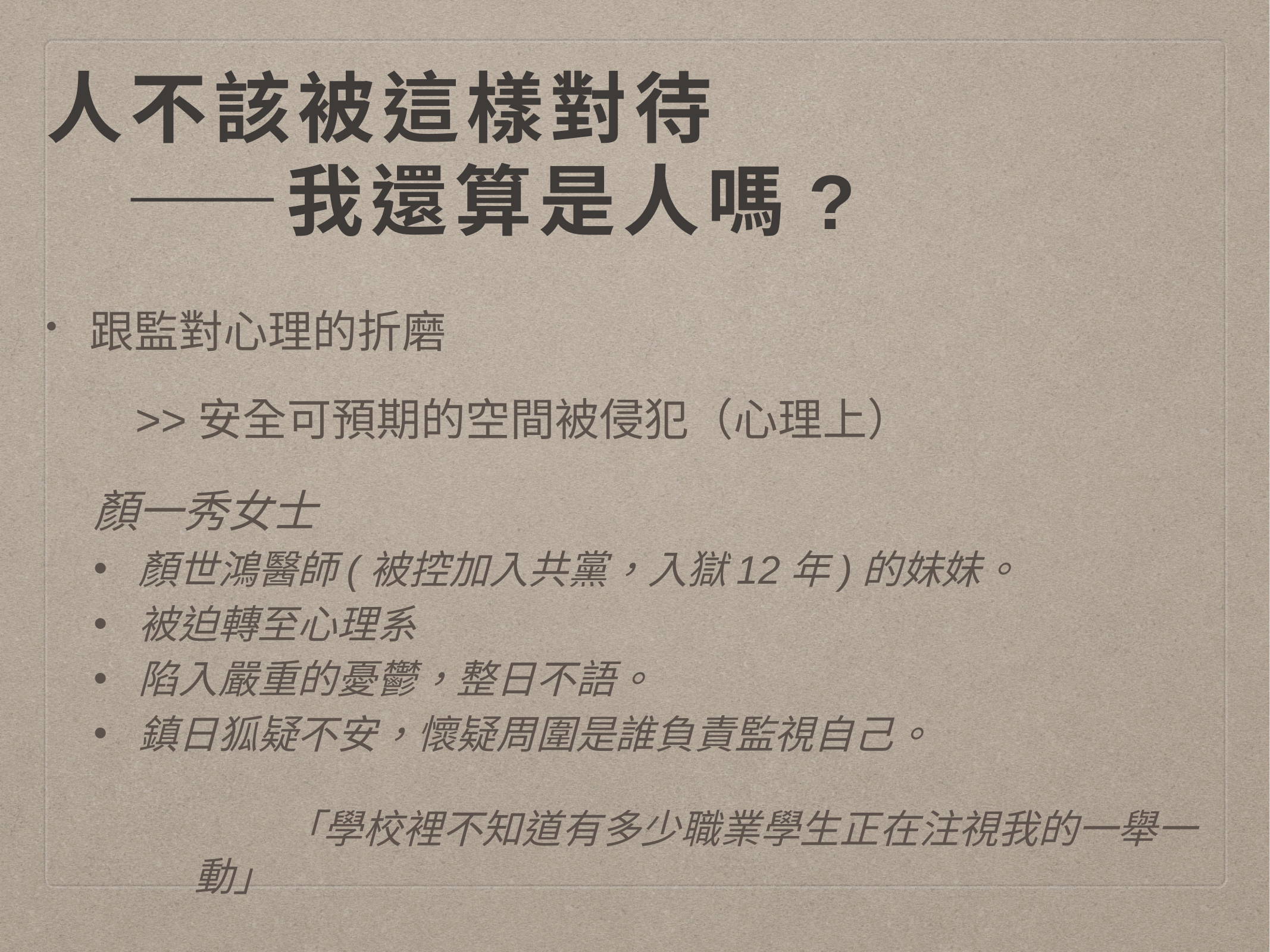

# 人不該被這樣對待 ——我還算是人嗎?
跟監對心理的折磨
	>>安全可預期的空間被侵犯（心理上）
顏一秀女士
顏世鴻醫師(被控加入共黨，入獄12年)的妹妹。
被迫轉至心理系
陷入嚴重的憂鬱，整日不語。
鎮日狐疑不安，懷疑周圍是誰負責監視自己。
	「學校裡不知道有多少職業學生正在注視我的一舉一動」